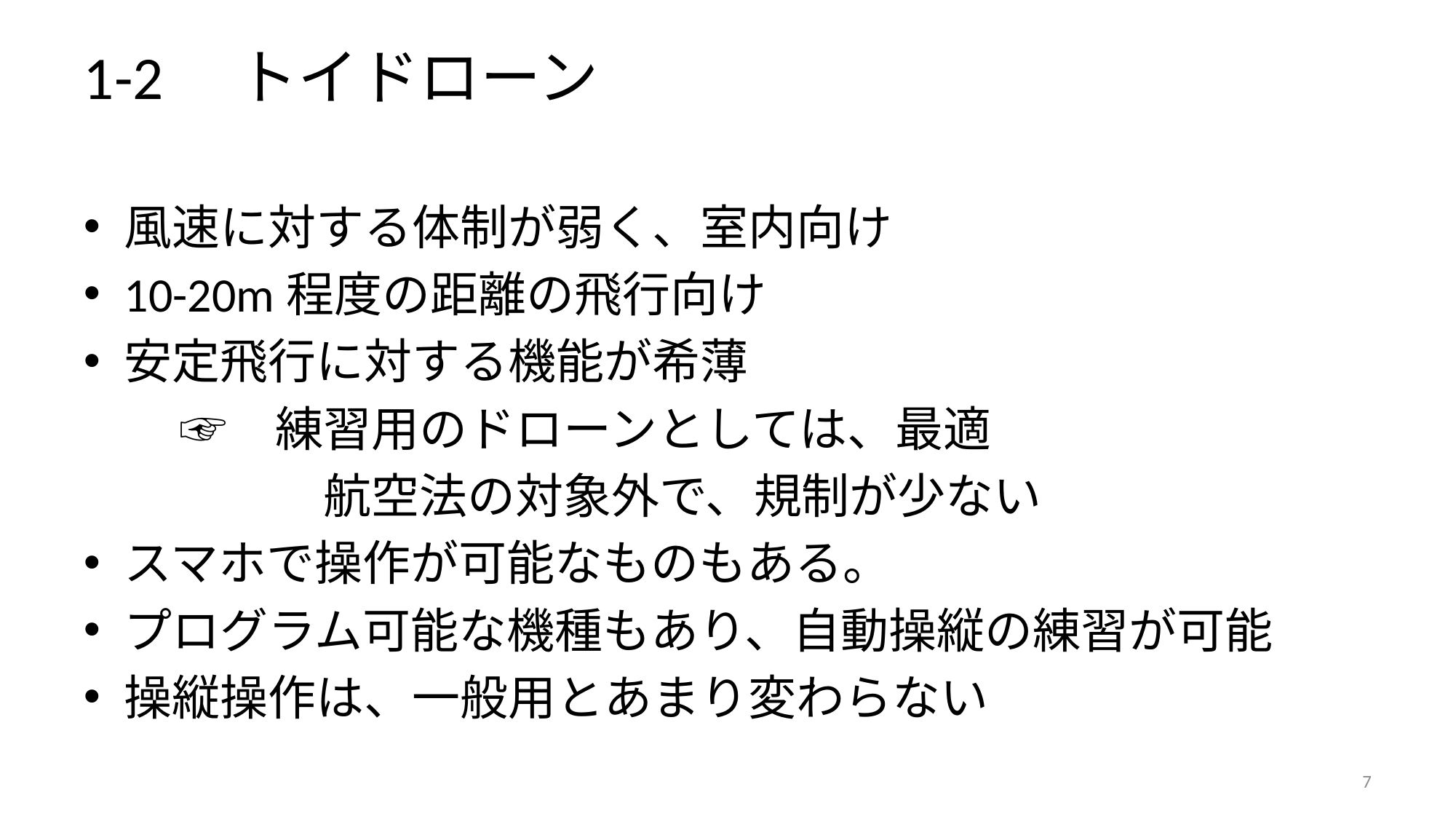

# 1-2　トイドローン
風速に対する体制が弱く、室内向け
10-20m程度の距離の飛行向け
安定飛行に対する機能が希薄
　　☞　練習用のドローンとしては、最適
　　　　　航空法の対象外で、規制が少ない
スマホで操作が可能なものもある。
プログラム可能な機種もあり、自動操縦の練習が可能
操縦操作は、一般用とあまり変わらない

7